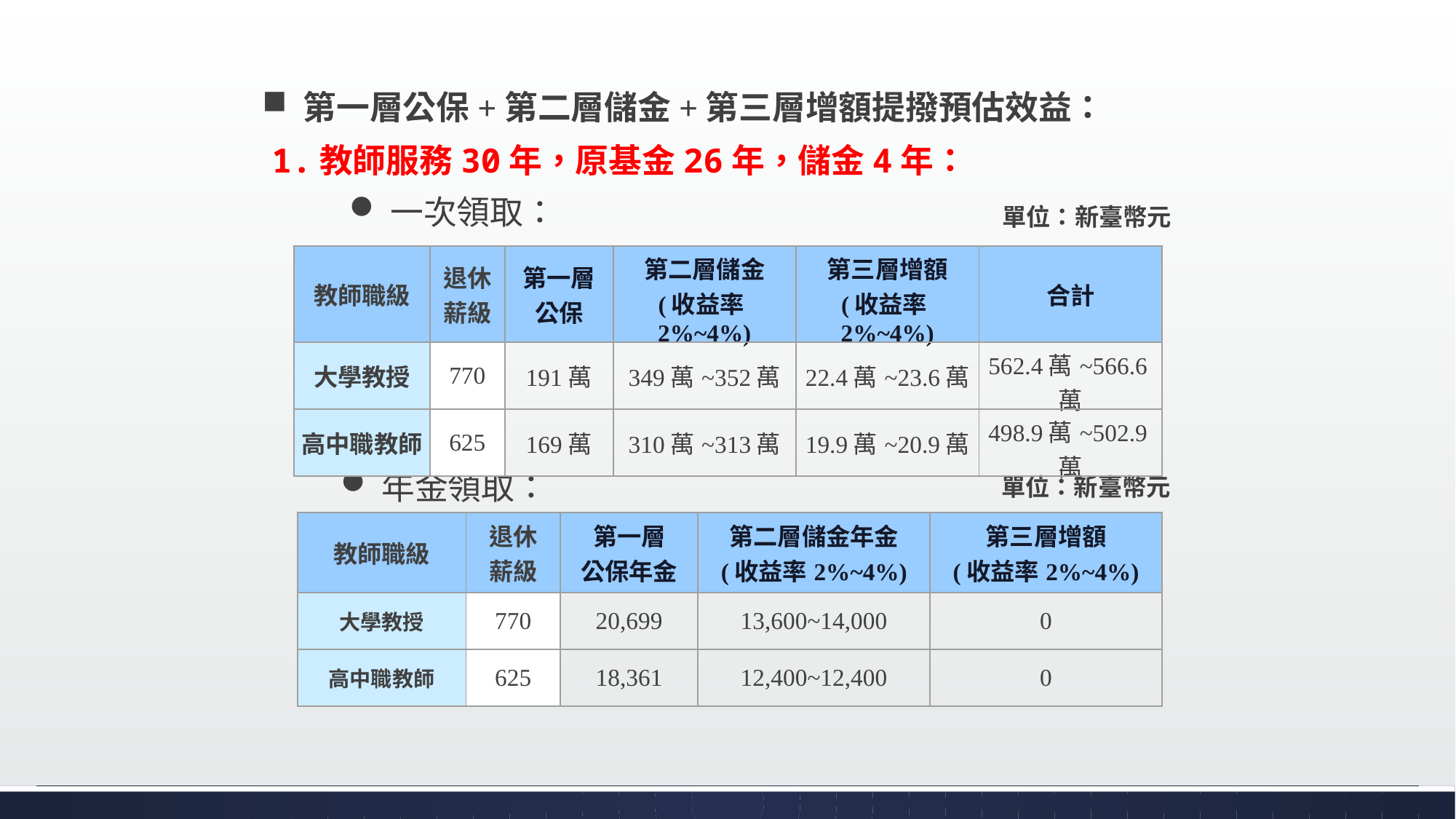

第一層公保+第二層儲金+第三層增額提撥預估效益：
1.教師服務30年，原基金26年，儲金4年：
一次領取：
單位：新臺幣元
| 教師職級 | 退休 薪級 | 第一層 公保 | 第二層儲金 (收益率2%~4%) | 第三層增額 (收益率2%~4%) | 合計 |
| --- | --- | --- | --- | --- | --- |
| 大學教授 | 770 | 191萬 | 349萬~352萬 | 22.4萬~23.6萬 | 562.4萬~566.6萬 |
| 高中職教師 | 625 | 169萬 | 310萬~313萬 | 19.9萬~20.9萬 | 498.9萬~502.9萬 |
年金領取：
單位：新臺幣元
| 教師職級 | 退休 薪級 | 第一層 公保年金 | 第二層儲金年金 (收益率2%~4%) | 第三層增額 (收益率2%~4%) |
| --- | --- | --- | --- | --- |
| 大學教授 | 770 | 20,699 | 13,600~14,000 | 0 |
| 高中職教師 | 625 | 18,361 | 12,400~12,400 | 0 |